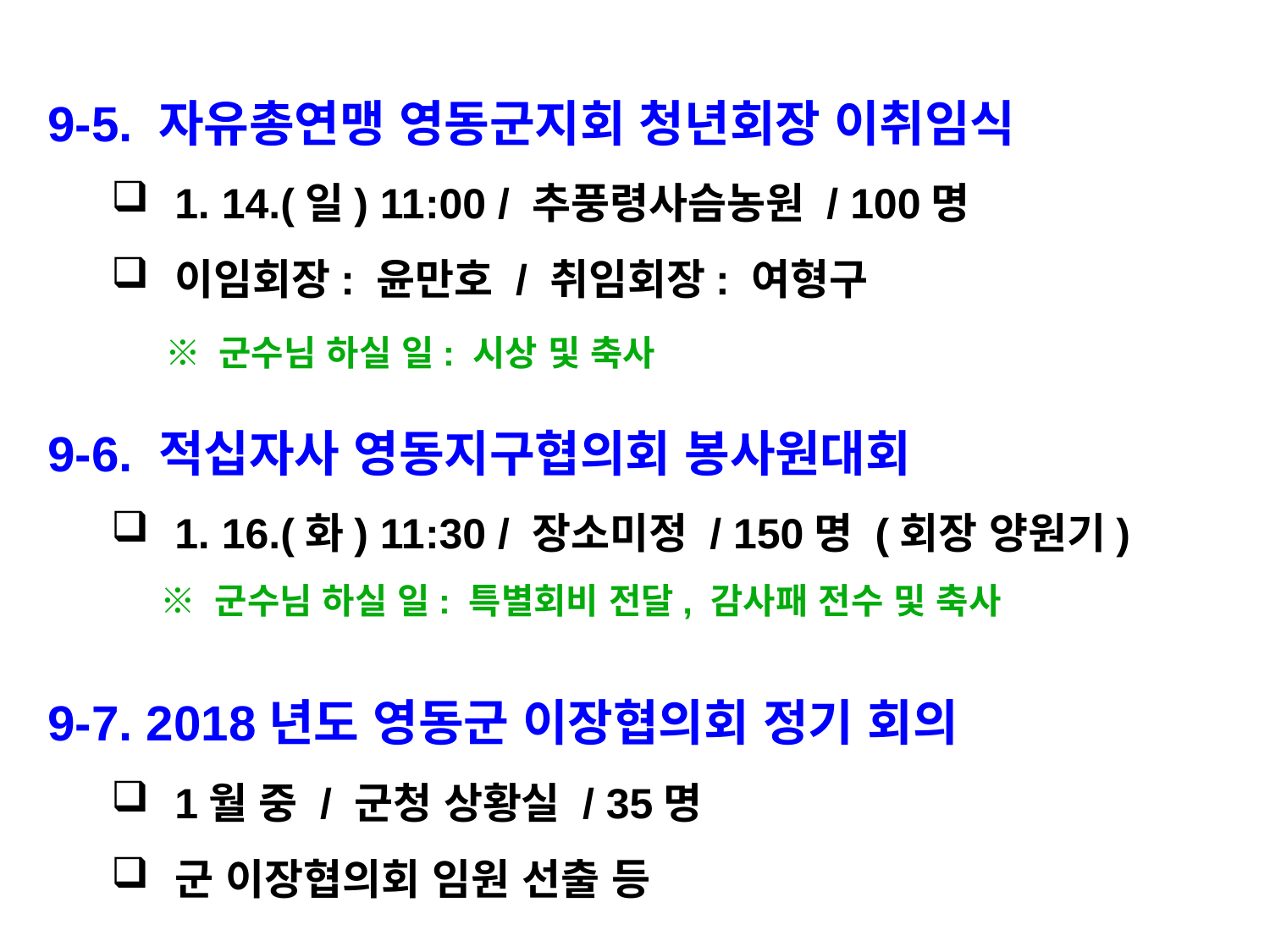

9-5. 자유총연맹 영동군지회 청년회장 이취임식
1. 14.(일) 11:00 / 추풍령사슴농원 / 100명
이임회장: 윤만호 / 취임회장: 여형구
     ※ 군수님 하실 일: 시상 및 축사

9-6. 적십자사 영동지구협의회 봉사원대회
1. 16.(화) 11:30 / 장소미정 / 150명 (회장 양원기)
     ※ 군수님 하실 일: 특별회비 전달, 감사패 전수 및 축사

9-7. 2018년도 영동군 이장협의회 정기 회의
1월 중 / 군청 상황실 / 35명
군 이장협의회 임원 선출 등